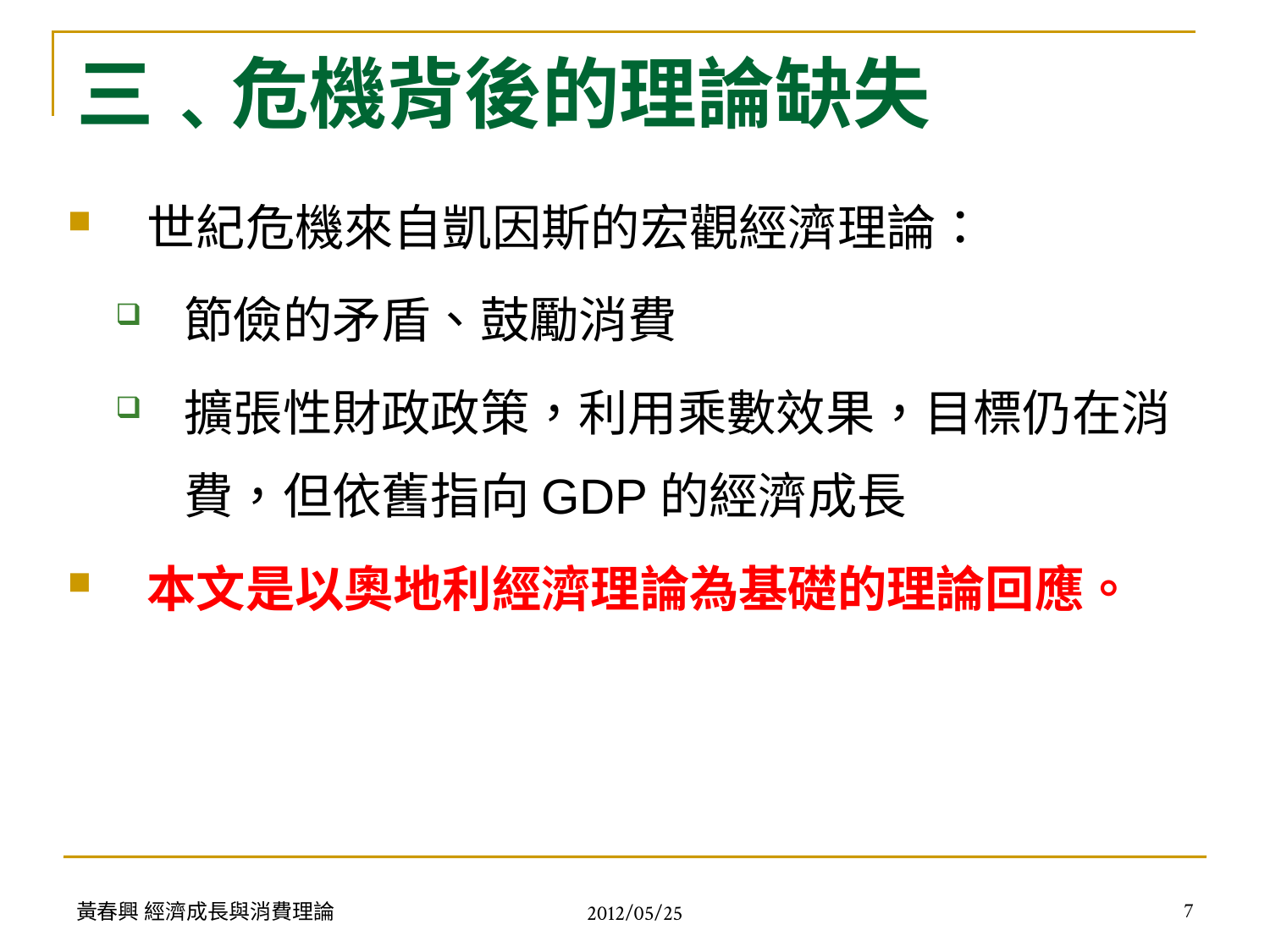

# 三﹑危機背後的理論缺失
世紀危機來自凱因斯的宏觀經濟理論：
節儉的矛盾、鼓勵消費
擴張性財政政策，利用乘數效果，目標仍在消費，但依舊指向GDP的經濟成長
本文是以奧地利經濟理論為基礎的理論回應。
黃春興 經濟成長與消費理論
7
2012/05/25